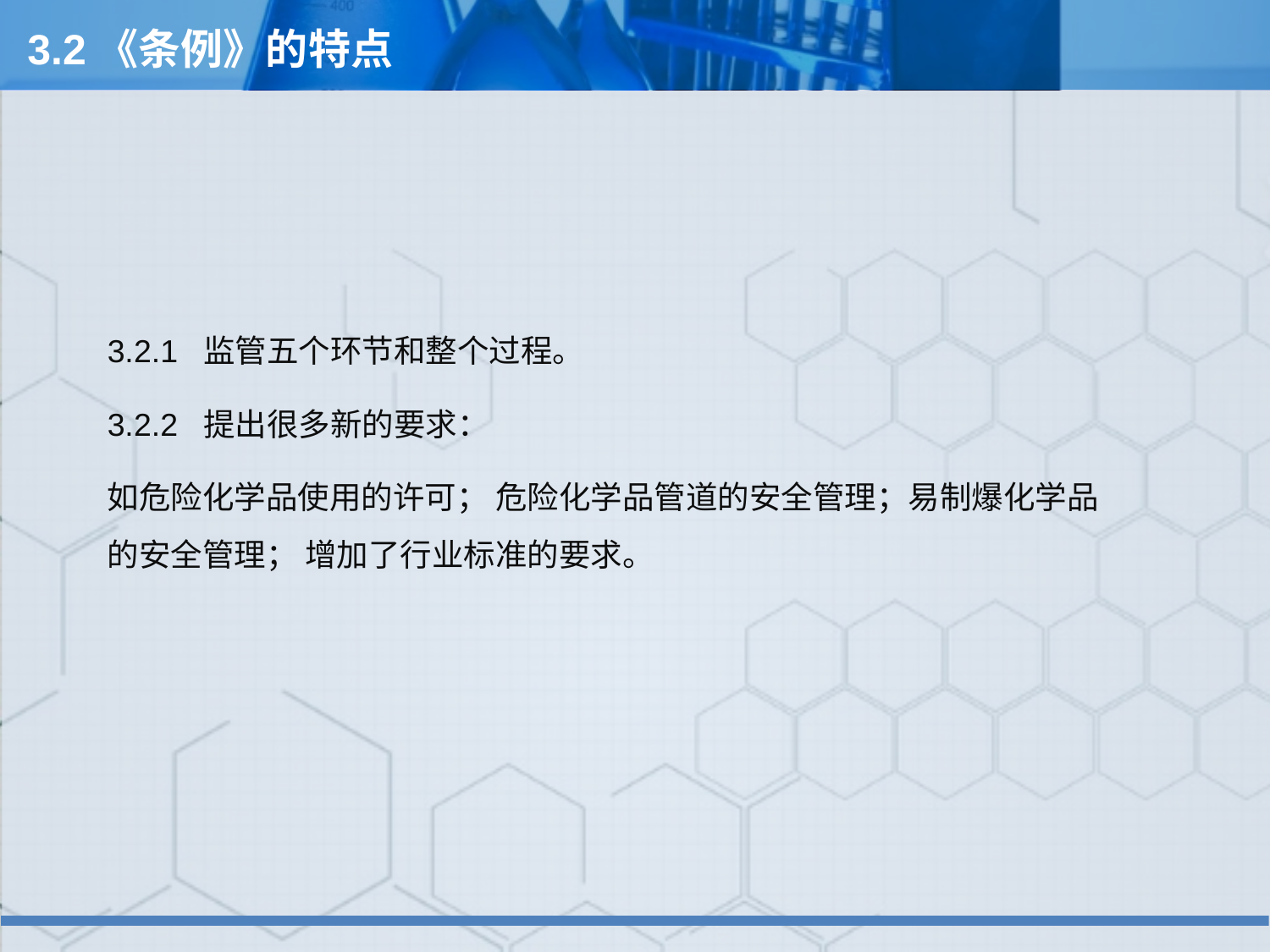

# 3.2《条例》的特点
3.2.1  监管五个环节和整个过程。
3.2.2  提出很多新的要求：
如危险化学品使用的许可； 危险化学品管道的安全管理；易制爆化学品的安全管理； 增加了行业标准的要求。